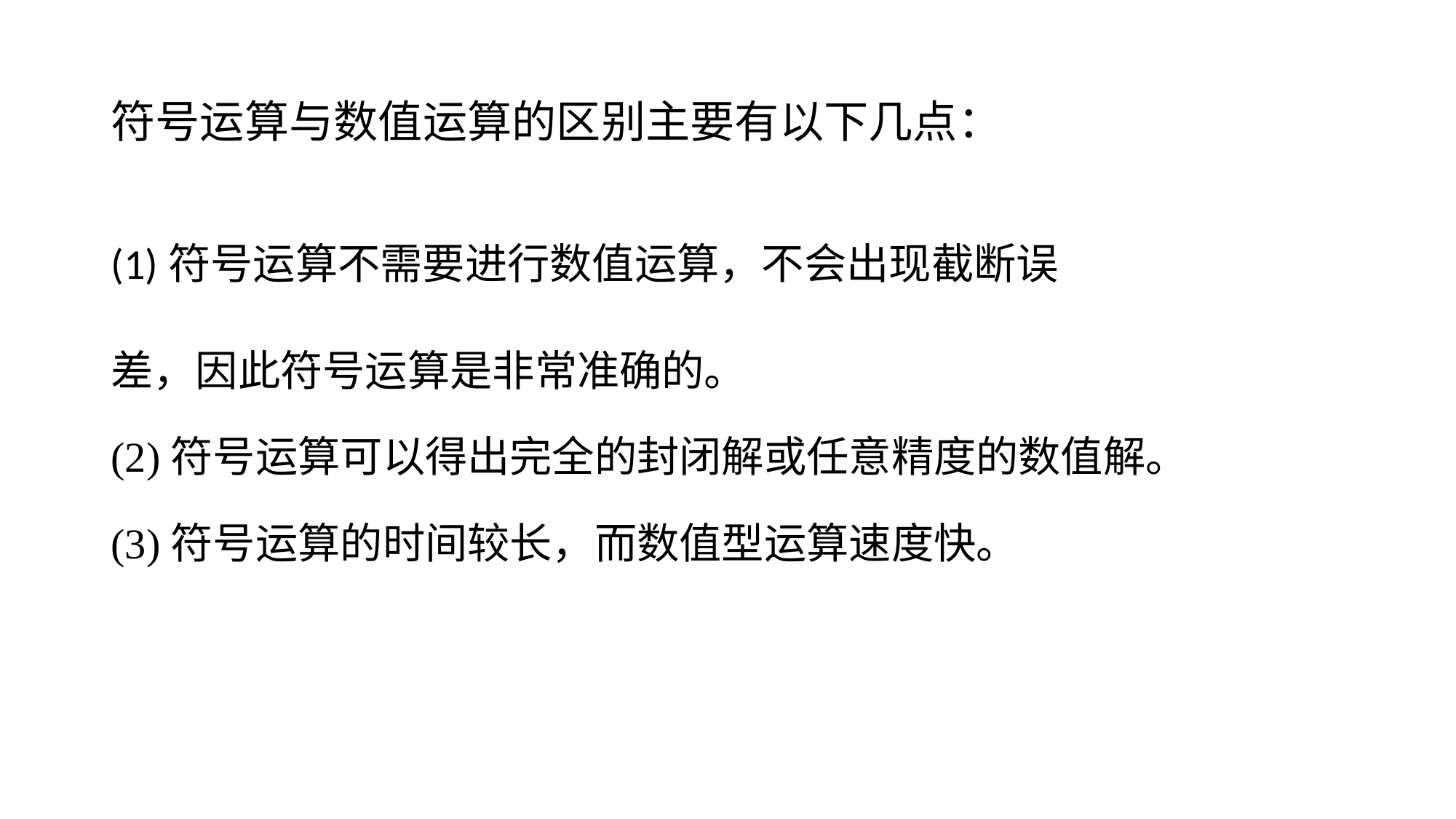

# 符号运算与数值运算的区别主要有以下几点：
(1)符号运算不需要进行数值运算，不会出现截断误
差，因此符号运算是非常准确的。
(2)符号运算可以得出完全的封闭解或任意精度的数值解。
(3)符号运算的时间较长，而数值型运算速度快。